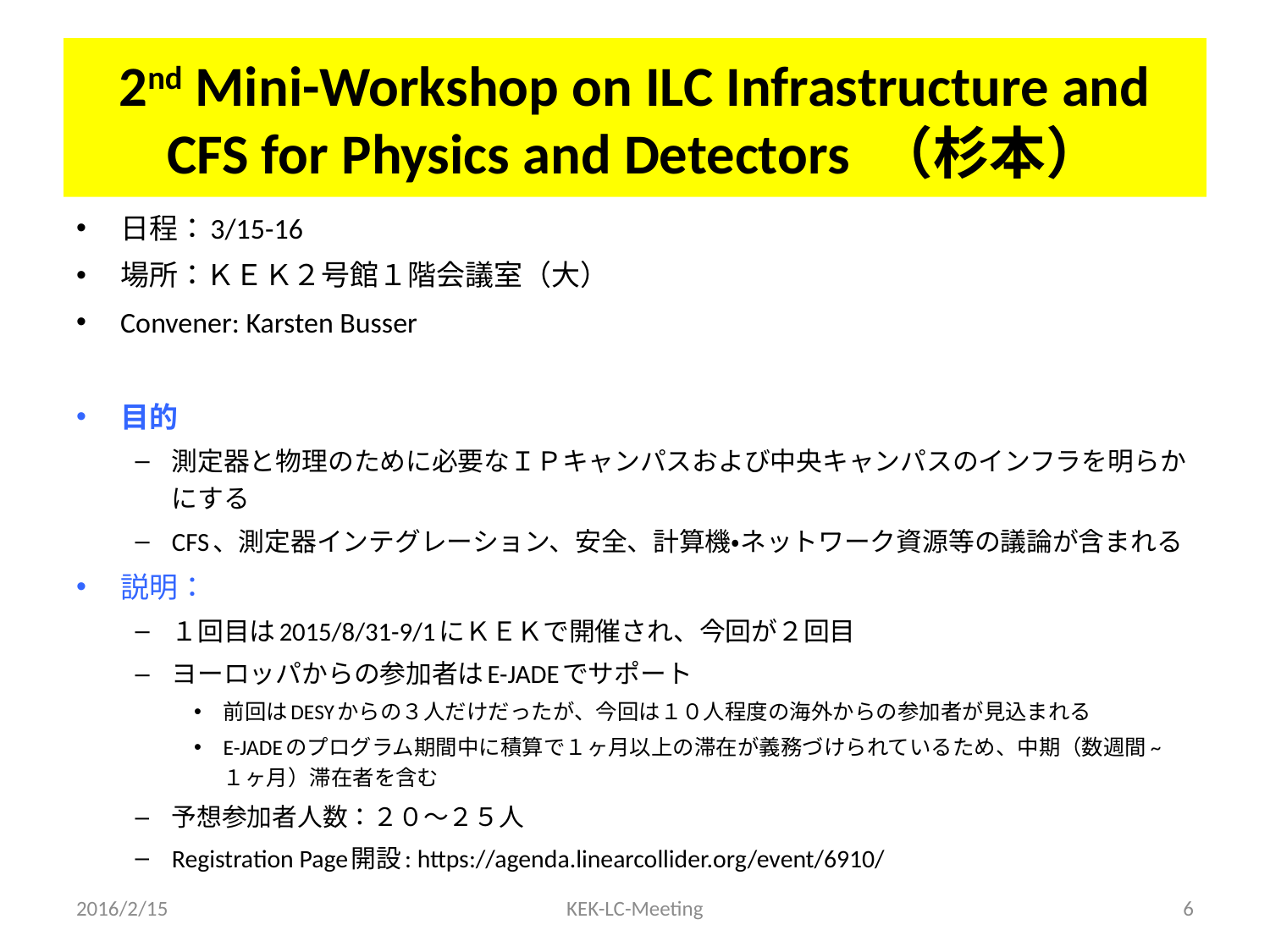

# 2nd Mini-Workshop on ILC Infrastructure and CFS for Physics and Detectors （杉本）
日程：3/15-16
場所：ＫＥＫ２号館１階会議室（大）
Convener: Karsten Busser

目的
測定器と物理のために必要なＩＰキャンパスおよび中央キャンパスのインフラを明らかにする
CFS、測定器インテグレーション、安全、計算機・ネットワーク資源等の議論が含まれる
説明：
１回目は2015/8/31-9/1にＫＥＫで開催され、今回が２回目
ヨーロッパからの参加者はE-JADEでサポート
前回はDESYからの３人だけだったが、今回は１０人程度の海外からの参加者が見込まれる
E-JADEのプログラム期間中に積算で１ヶ月以上の滞在が義務づけられているため、中期（数週間~１ヶ月）滞在者を含む
予想参加者人数：２０～２５人
Registration Page開設: https://agenda.linearcollider.org/event/6910/

2016/2/15
KEK-LC-Meeting
6